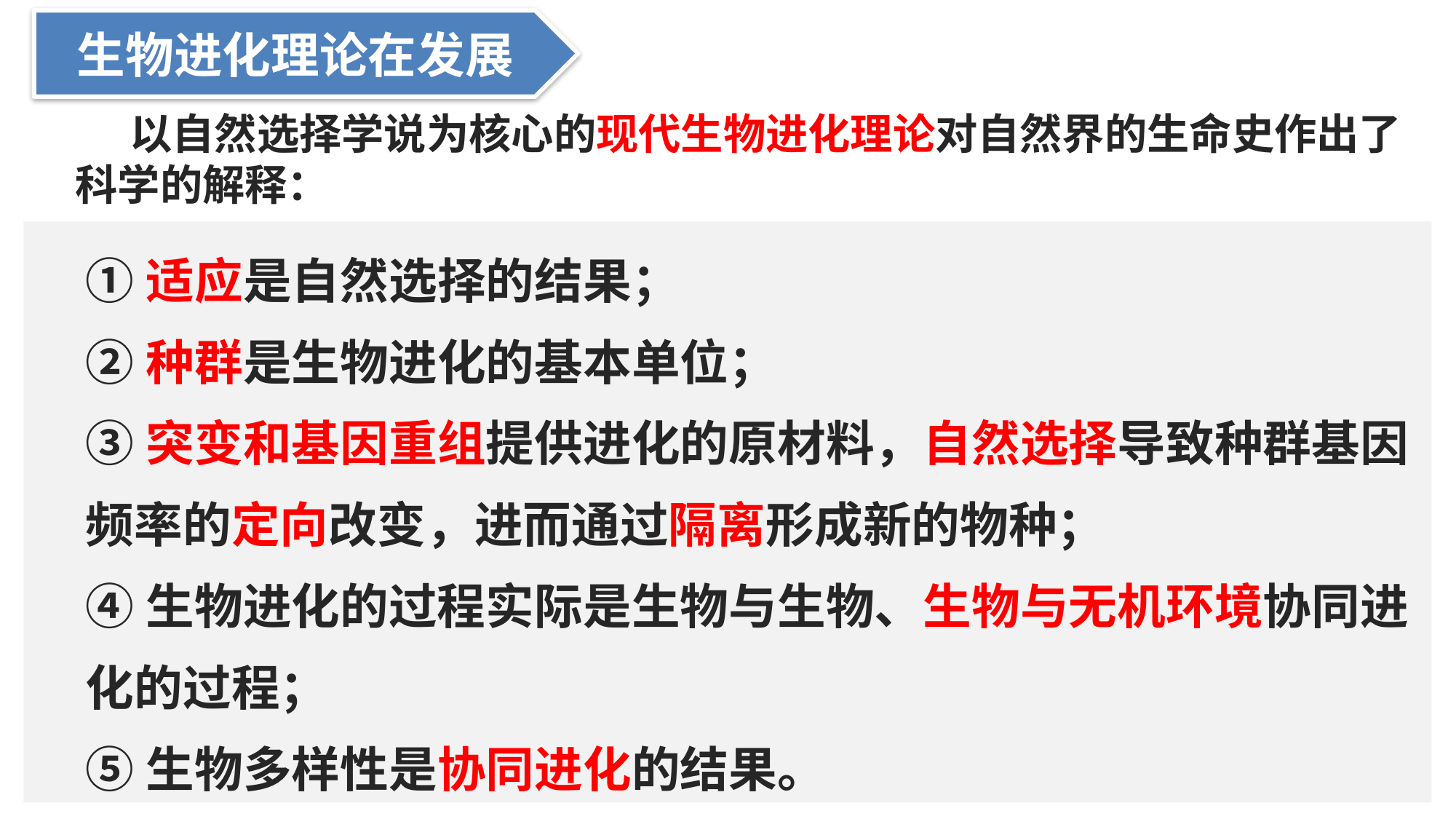

生物进化理论在发展

以自然选择学说为核心的现代生物进化理论对自然界的生命史作出了科学的解释：
①适应是自然选择的结果；
②种群是生物进化的基本单位；
③突变和基因重组提供进化的原材料，自然选择导致种群基因频率的定向改变，进而通过隔离形成新的物种；
④生物进化的过程实际是生物与生物、生物与无机环境协同进化的过程；
⑤生物多样性是协同进化的结果。